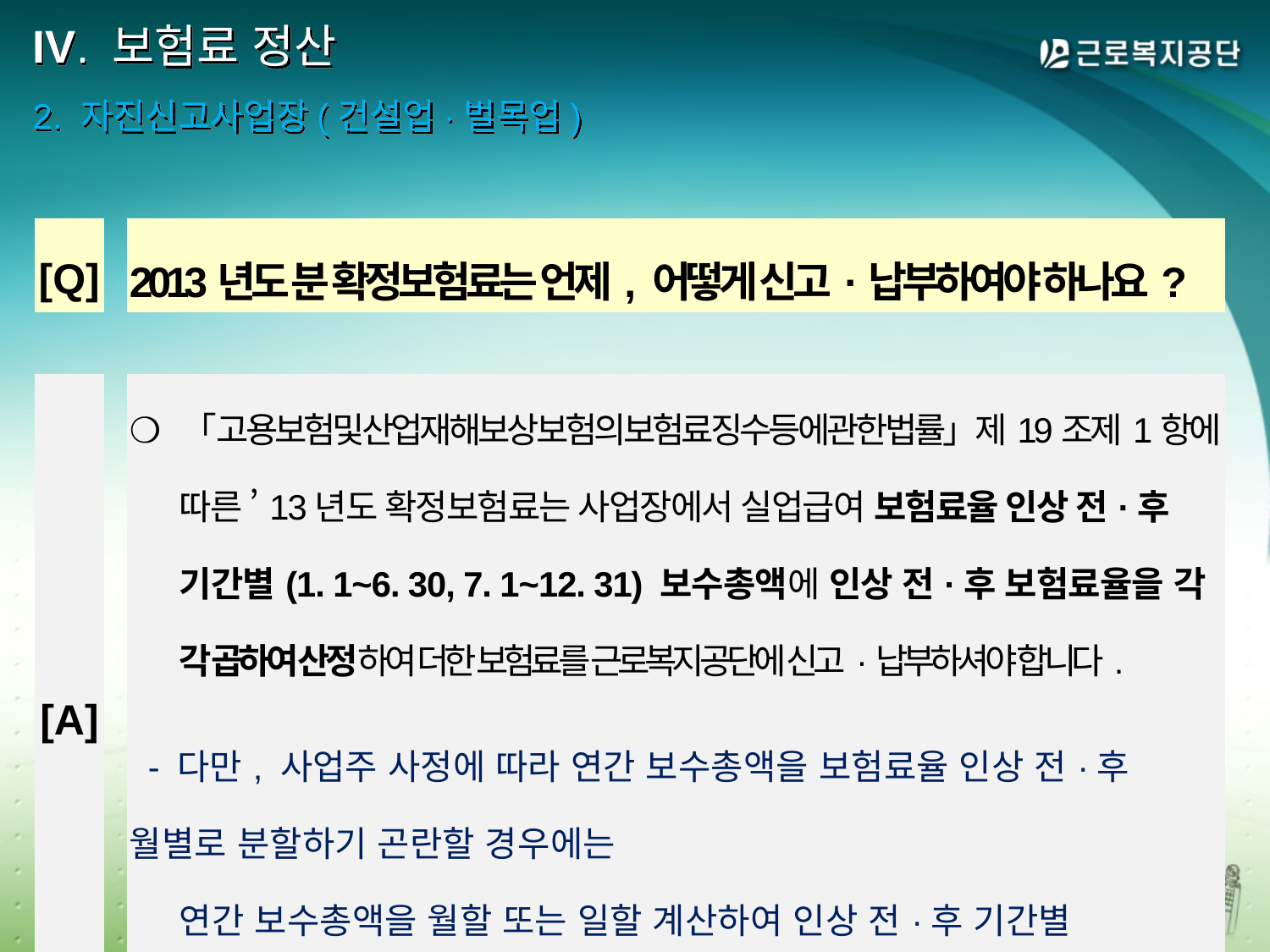

# IV. 보험료 정산 2. 자진신고사업장(건설업·벌목업)
| [Q] |  | 2013년도 분 확정보험료는 언제, 어떻게 신고·납부하여야 하나요? |
| --- | --- | --- |
|  |  |  |
| [A] |  | ❍ 「고용보험및산업재해보상보험의보험료징수등에관한법률」제19조제1항에 따른 ’13년도 확정보험료는 사업장에서 실업급여 보험료율 인상 전·후 기간별(1. 1~6. 30, 7. 1~12. 31) 보수총액에 인상 전·후 보험료율을 각 각 곱하여 산정하여 더한 보험료를 근로복지공단에 신고·납부하셔야 합니다.   - 다만, 사업주 사정에 따라 연간 보수총액을 보험료율 인상 전·후 월별로 분할하기 곤란할 경우에는 연간 보수총액을 월할 또는 일할 계산하여 인상 전·후 기간별 보수총액을 산정할 수 있습니다. |